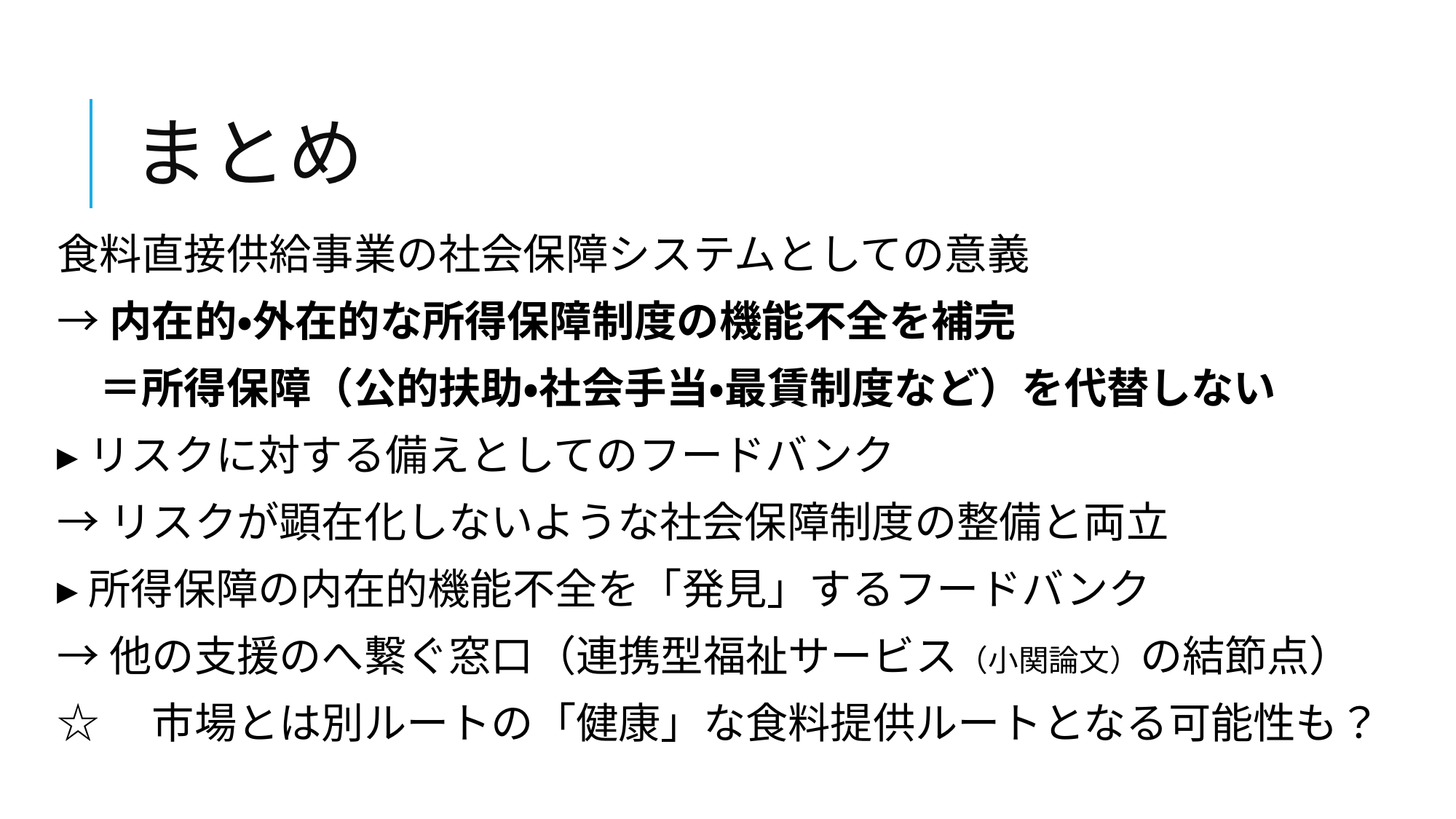

# まとめ
食料直接供給事業の社会保障システムとしての意義
→内在的・外在的な所得保障制度の機能不全を補完
　＝所得保障（公的扶助・社会手当・最賃制度など）を代替しない
▸リスクに対する備えとしてのフードバンク
→リスクが顕在化しないような社会保障制度の整備と両立
▸所得保障の内在的機能不全を「発見」するフードバンク
→他の支援のへ繋ぐ窓口（連携型福祉サービス（小関論文）の結節点）
☆　市場とは別ルートの「健康」な食料提供ルートとなる可能性も？